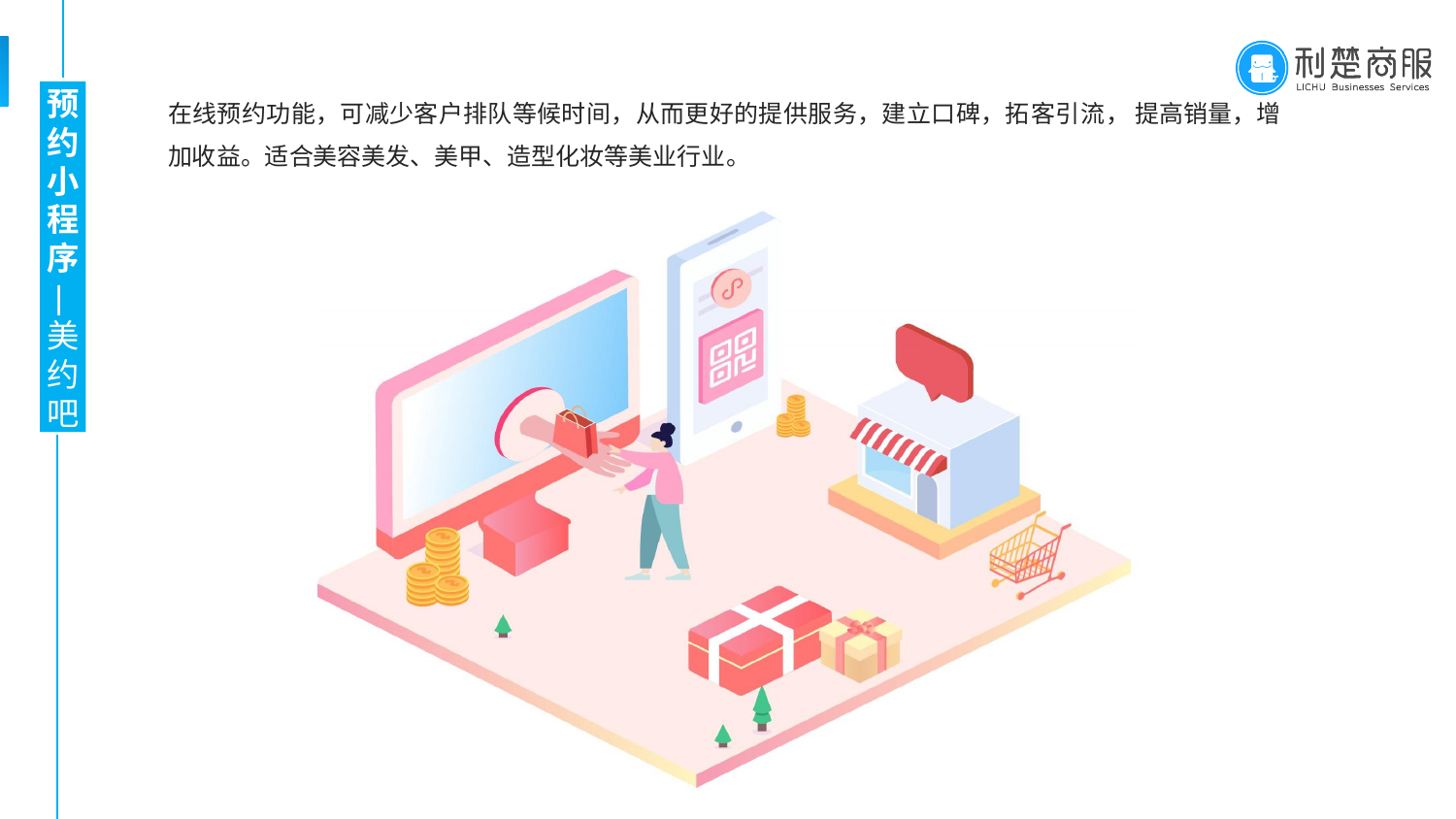

预 约 小 程 序
|  美 约 吧
在线预约功能，可减少客户排队等候时间，从而更好的提供服务，建立口碑，拓客引流， 提高销量，增加收益。适合美容美发、美甲、造型化妆等美业行业。